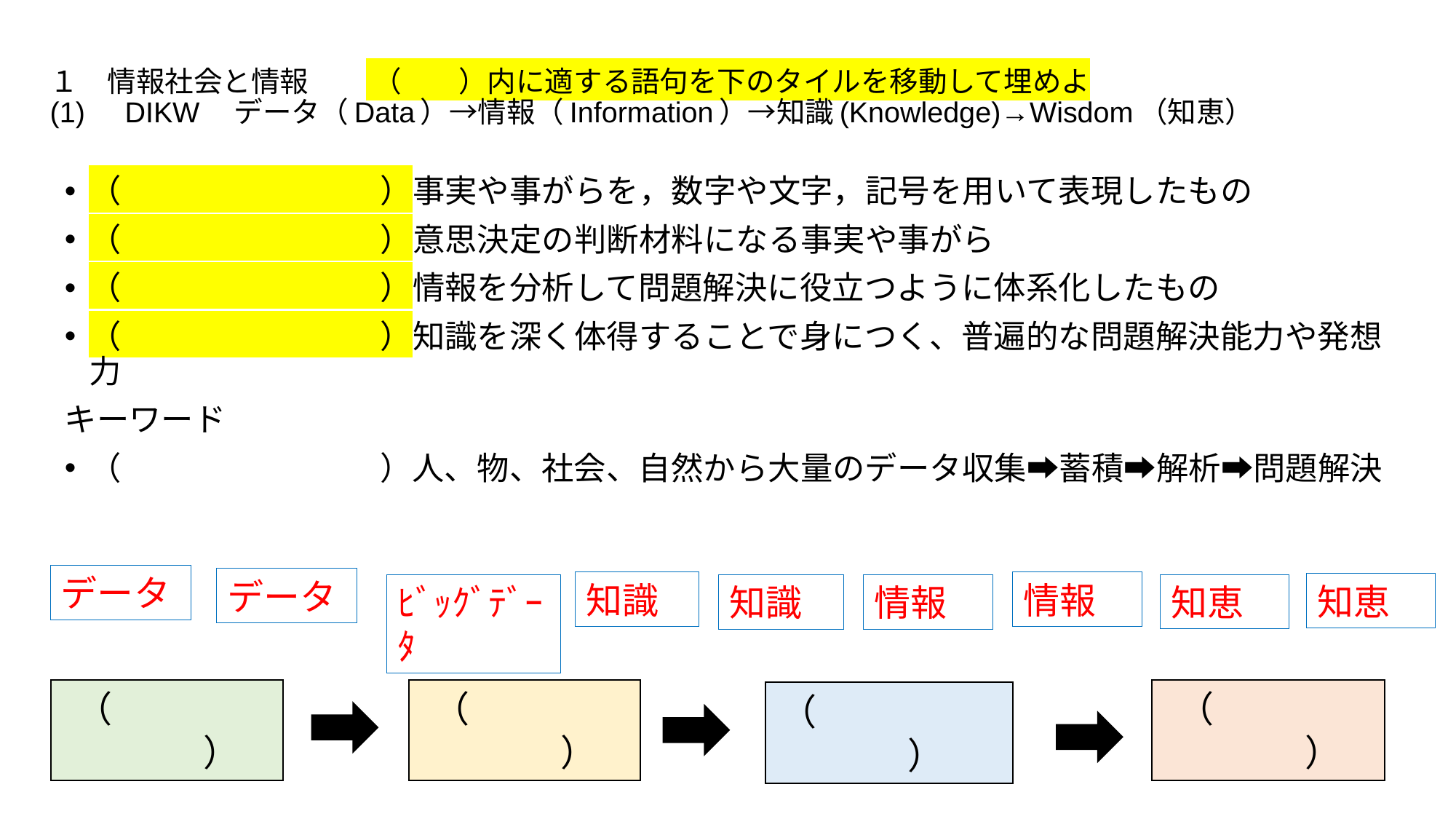

# １　情報社会と情報　　 （　　）内に適する語句を下のタイルを移動して埋めよ (1)　DIKW　データ（Data）→情報（Information）→知識(Knowledge)→Wisdom（知恵）
（　　　　　　　　）事実や事がらを，数字や文字，記号を用いて表現したもの
（　　　　　　　　）意思決定の判断材料になる事実や事がら
（　　　　　　　　）情報を分析して問題解決に役立つように体系化したもの
（　　　　　　　　）知識を深く体得することで身につく、普遍的な問題解決能力や発想力
キーワード
（　　　　　　　　）人、物、社会、自然から大量のデータ収集➡蓄積➡解析➡問題解決

データ
データ
知識
情報
知恵
知恵
ﾋﾞｯｸﾞﾃﾞｰﾀ
知識
情報
（　　　　　　　）
（　　　　　　　）
（　　　　　　　）
（　　　　　　　）